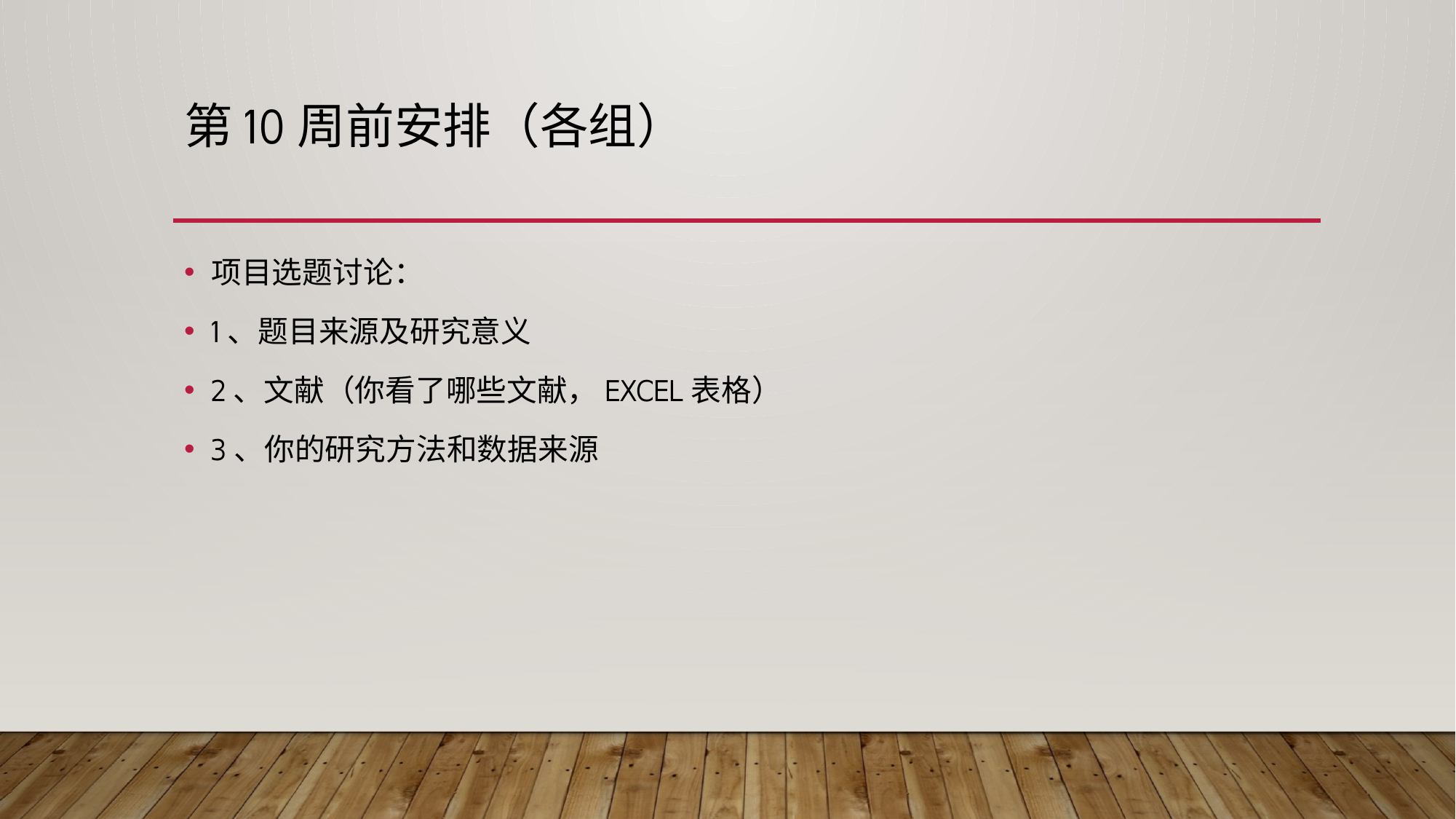

# 第10周前安排（各组）
项目选题讨论：
1、题目来源及研究意义
2、文献（你看了哪些文献，EXCEL表格）
3、你的研究方法和数据来源